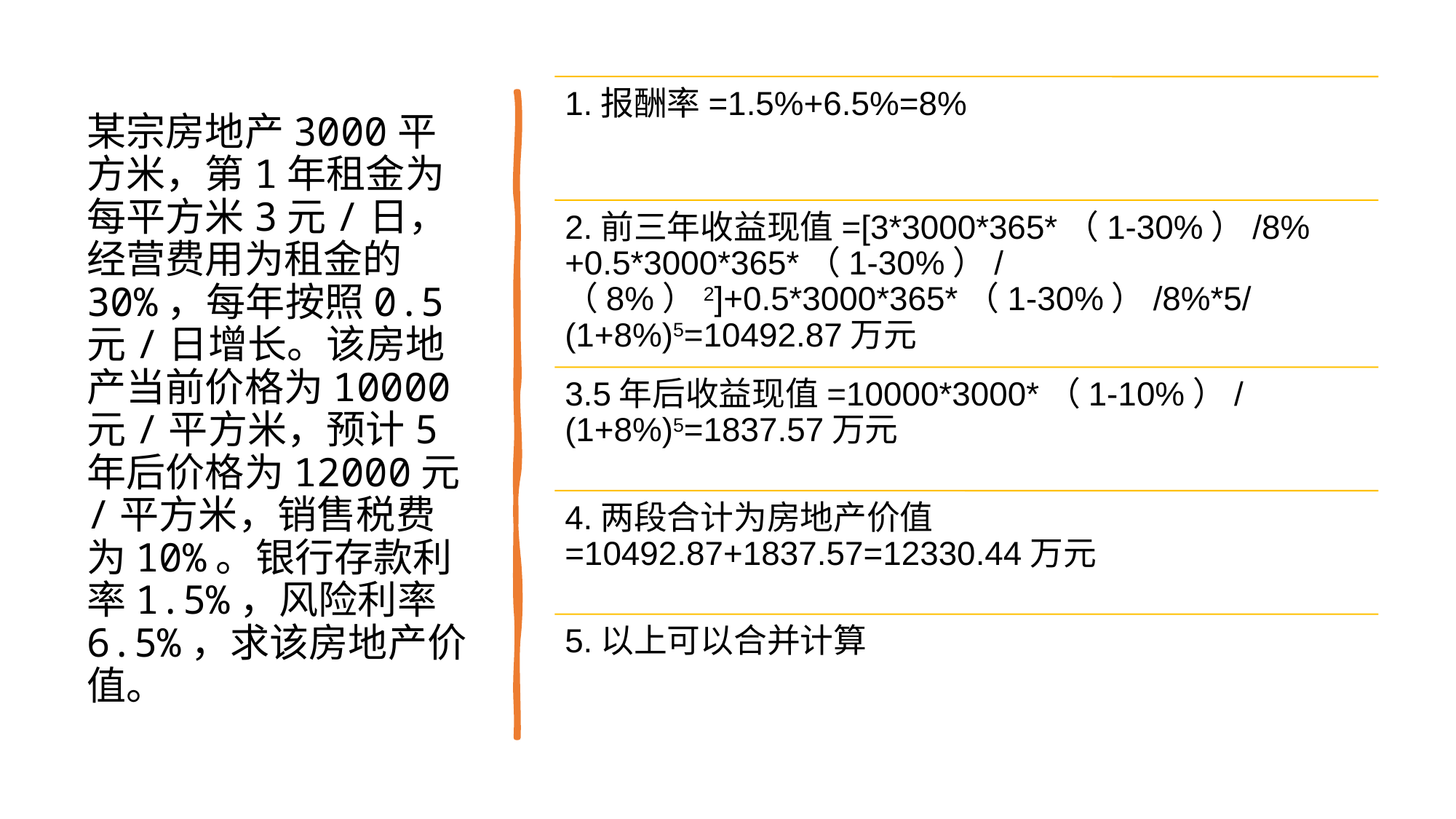

1.报酬率=1.5%+6.5%=8%
2.前三年收益现值=[3*3000*365*（1-30%）/8%+0.5*3000*365*（1-30%）/（8%）2]+0.5*3000*365*（1-30%）/8%*5/(1+8%)5=10492.87万元
3.5年后收益现值=10000*3000*（1-10%）/(1+8%)5=1837.57万元
4.两段合计为房地产价值=10492.87+1837.57=12330.44万元
5.以上可以合并计算
# 某宗房地产3000平方米，第1年租金为每平方米3元/日，经营费用为租金的30%，每年按照0.5元/日增长。该房地产当前价格为10000元/平方米，预计5年后价格为12000元/平方米，销售税费为10%。银行存款利率1.5%，风险利率6.5%，求该房地产价值。